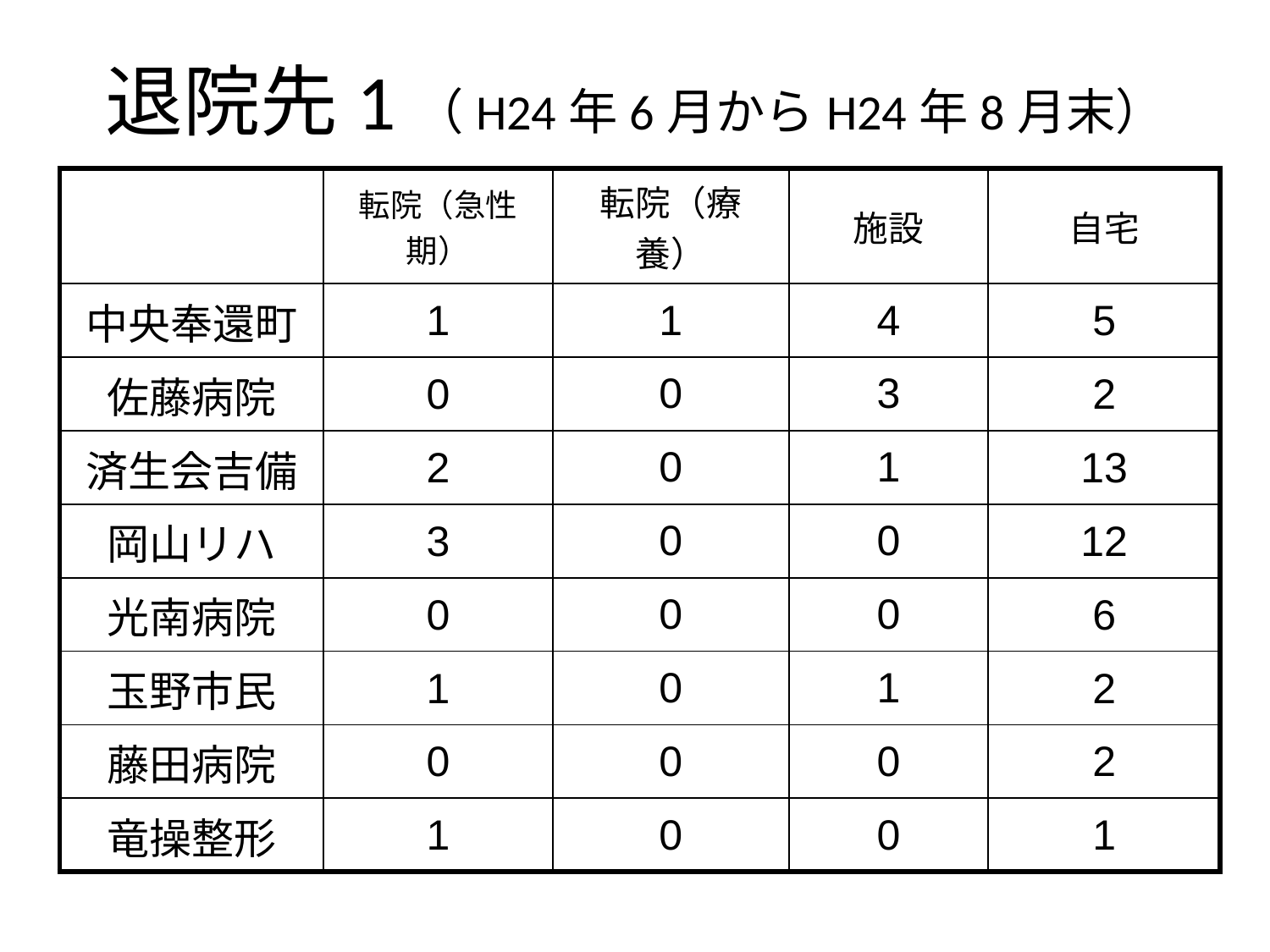

# 退院先1（H24年6月からH24年8月末）
|  | 転院（急性期） | 転院（療養） | 施設 | 自宅 |
| --- | --- | --- | --- | --- |
| 中央奉還町 | 1 | 1 | 4 | 5 |
| 佐藤病院 | 0 | 0 | 3 | 2 |
| 済生会吉備 | 2 | 0 | 1 | 13 |
| 岡山リハ | 3 | 0 | 0 | 12 |
| 光南病院 | 0 | 0 | 0 | 6 |
| 玉野市民 | 1 | 0 | 1 | 2 |
| 藤田病院 | 0 | 0 | 0 | 2 |
| 竜操整形 | 1 | 0 | 0 | 1 |